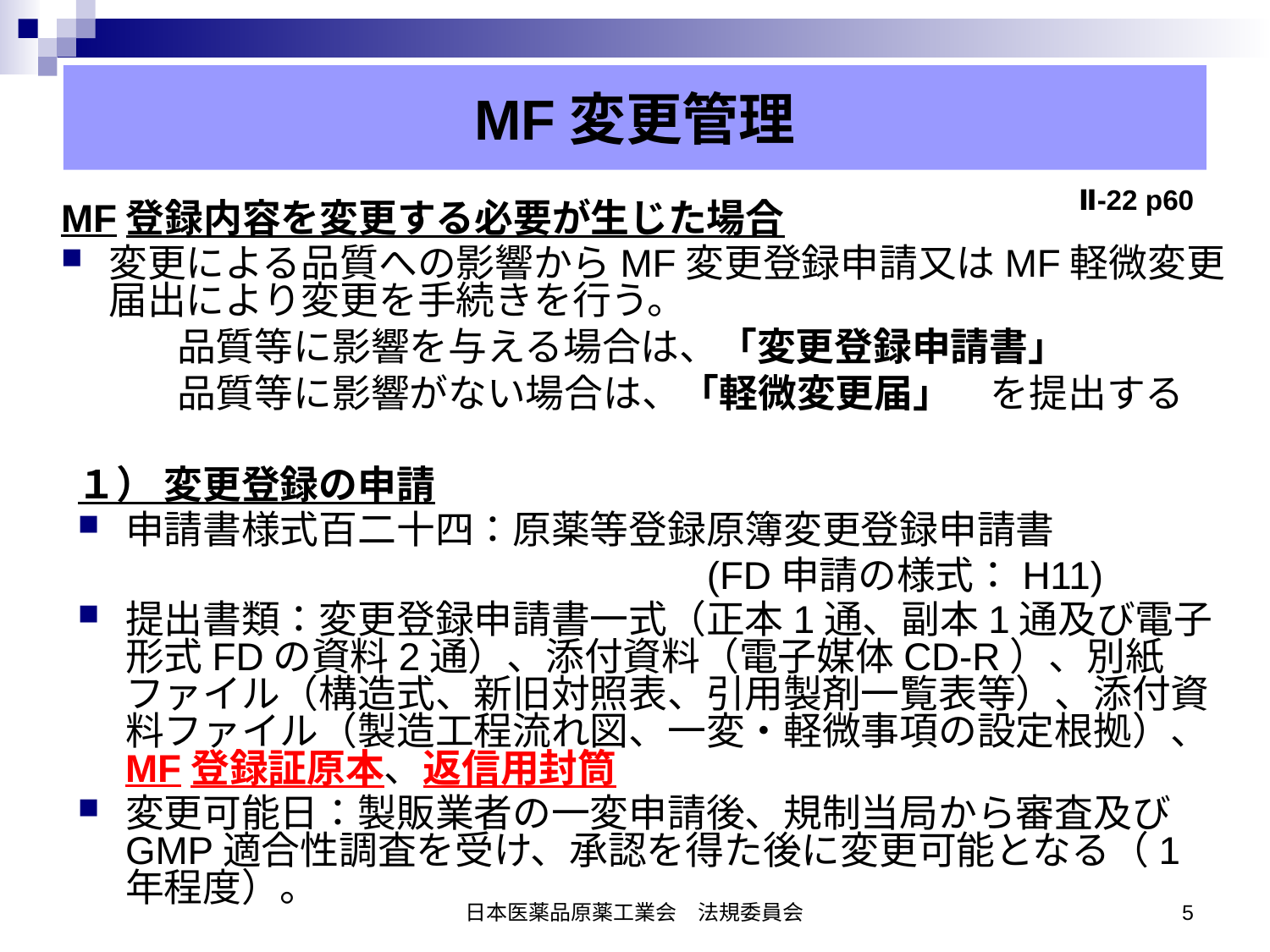

MF変更管理
Ⅱ-22 p60
MF登録内容を変更する必要が生じた場合
変更による品質への影響からMF変更登録申請又はMF軽微変更届出により変更を手続きを行う。
　　　品質等に影響を与える場合は、「変更登録申請書」
　　　品質等に影響がない場合は、「軽微変更届」　を提出する

１） 変更登録の申請
申請書様式百二十四：原薬等登録原簿変更登録申請書
　　　　　　　　　　　　　　　　(FD申請の様式：H11)
提出書類：変更登録申請書一式（正本1通、副本1通及び電子形式FDの資料2通）、添付資料（電子媒体CD-R）、別紙ファイル（構造式、新旧対照表、引用製剤一覧表等）、添付資料ファイル（製造工程流れ図、一変・軽微事項の設定根拠）、MF登録証原本、返信用封筒
変更可能日：製販業者の一変申請後、規制当局から審査及びGMP適合性調査を受け、承認を得た後に変更可能となる（1年程度）。

日本医薬品原薬工業会　法規委員会
5